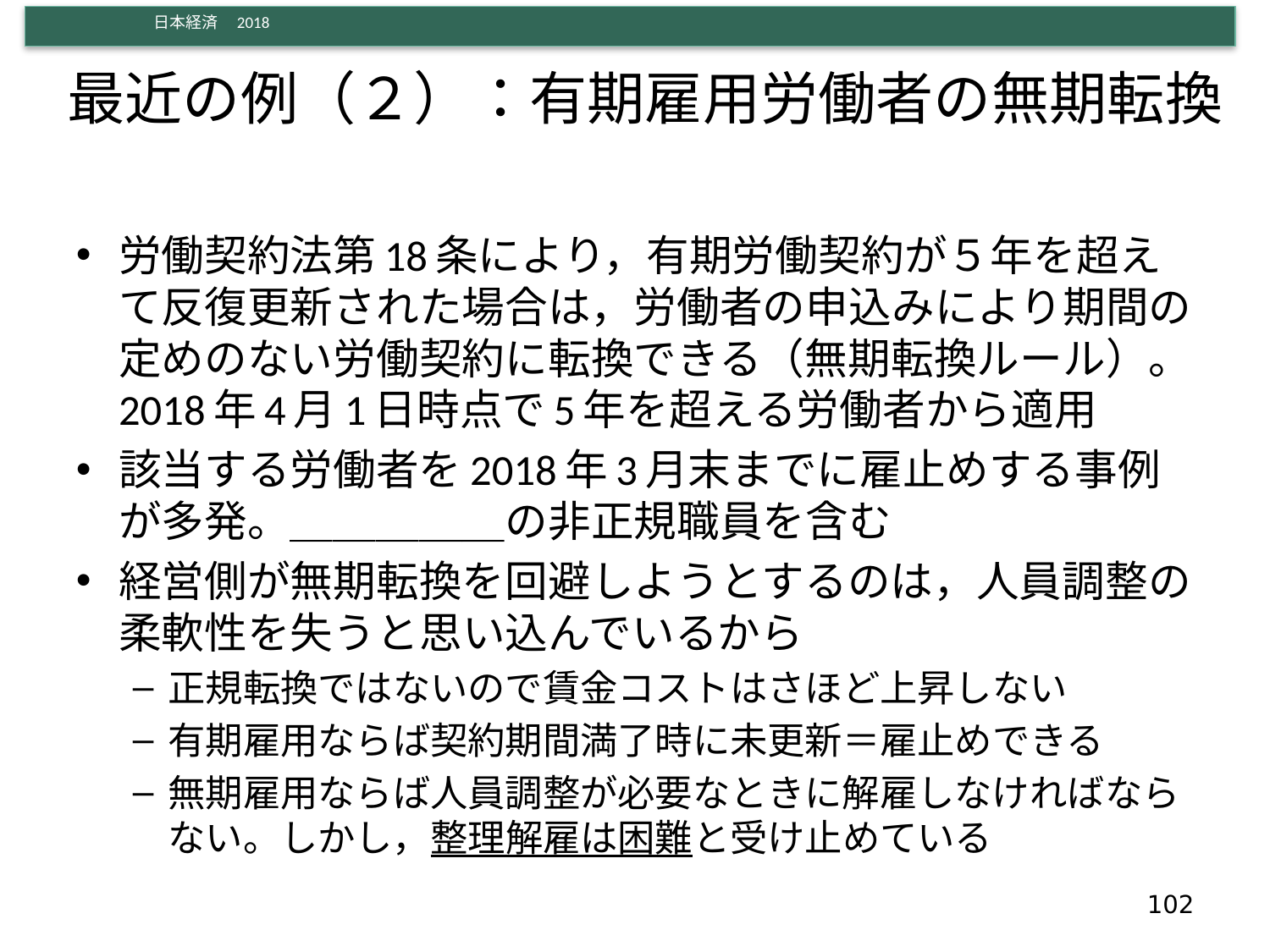

# 最近の例（２）：有期雇用労働者の無期転換
労働契約法第18条により，有期労働契約が５年を超えて反復更新された場合は，労働者の申込みにより期間の定めのない労働契約に転換できる（無期転換ルール）。2018年4月1日時点で5年を超える労働者から適用
該当する労働者を2018年3月末までに雇止めする事例が多発。＿＿＿＿＿の非正規職員を含む
経営側が無期転換を回避しようとするのは，人員調整の柔軟性を失うと思い込んでいるから
正規転換ではないので賃金コストはさほど上昇しない
有期雇用ならば契約期間満了時に未更新＝雇止めできる
無期雇用ならば人員調整が必要なときに解雇しなければならない。しかし，整理解雇は困難と受け止めている

102